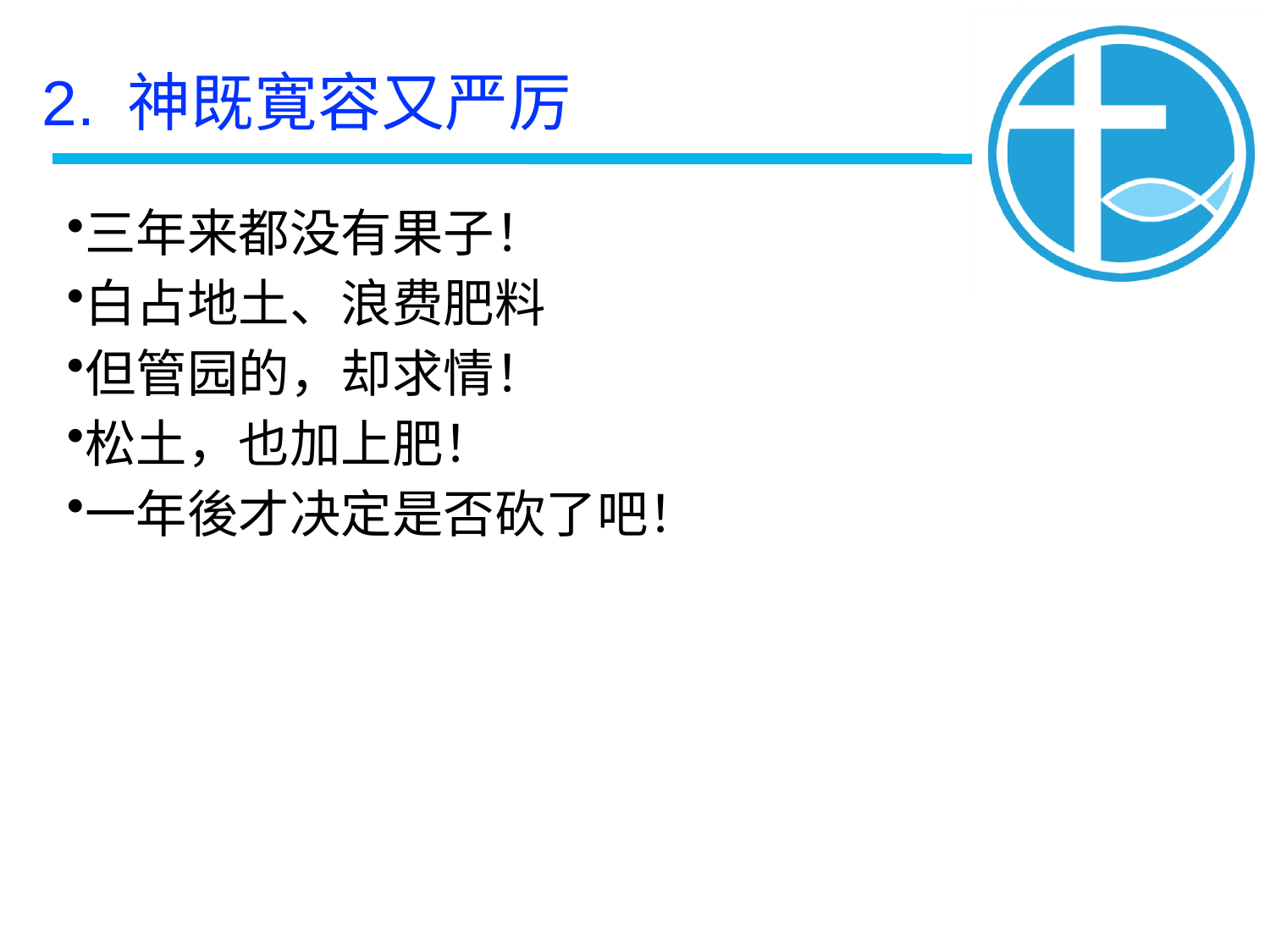

2. 神既寛容又严厉
三年来都没有果子！
白占地土、浪费肥料
但管园的，却求情！
松土，也加上肥！
一年後才决定是否砍了吧！